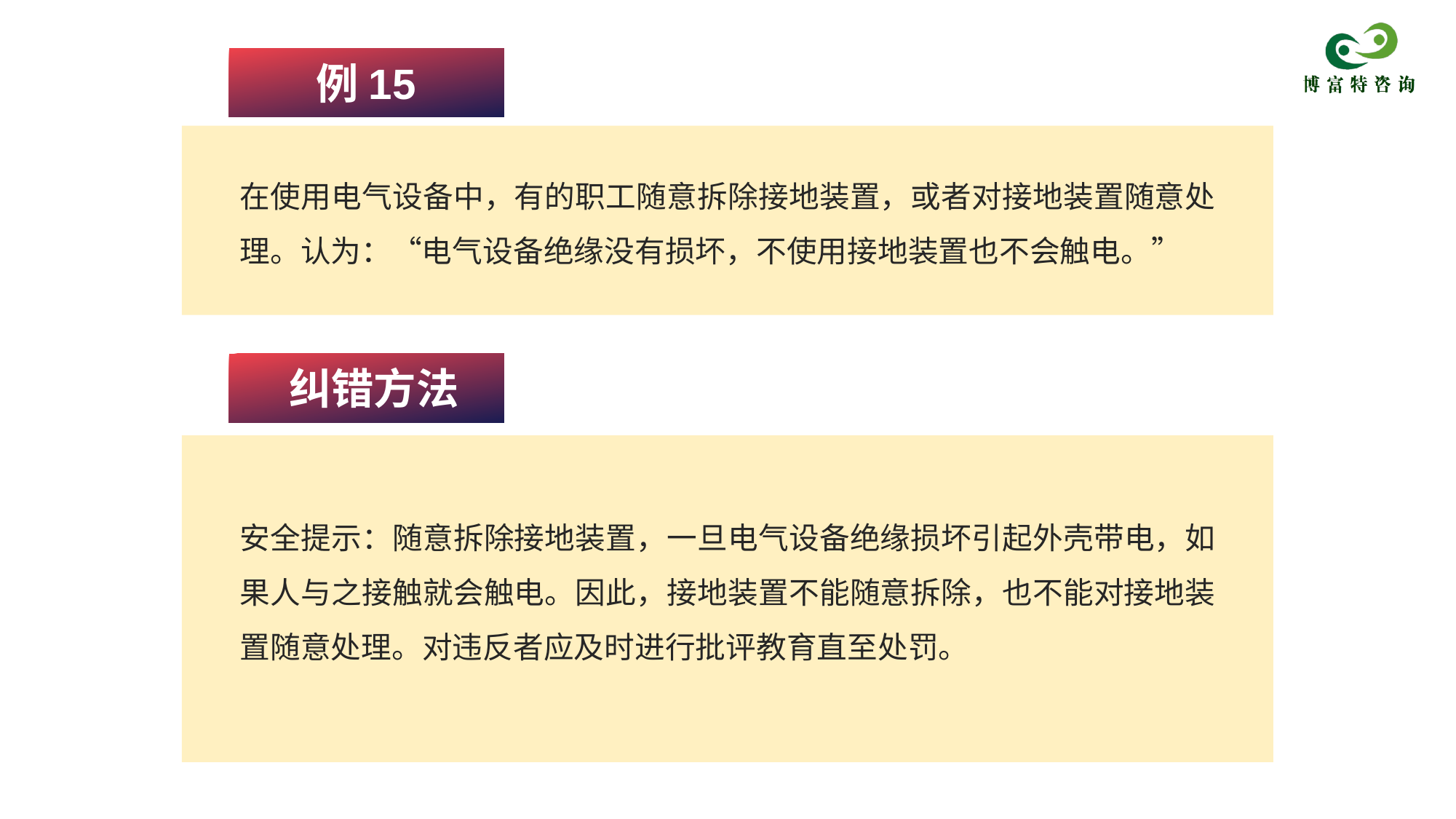

例15

在使用电气设备中，有的职工随意拆除接地装置，或者对接地装置随意处理。认为：“电气设备绝缘没有损坏，不使用接地装置也不会触电。”

纠错方法

安全提示：随意拆除接地装置，一旦电气设备绝缘损坏引起外壳带电，如果人与之接触就会触电。因此，接地装置不能随意拆除，也不能对接地装置随意处理。对违反者应及时进行批评教育直至处罚。